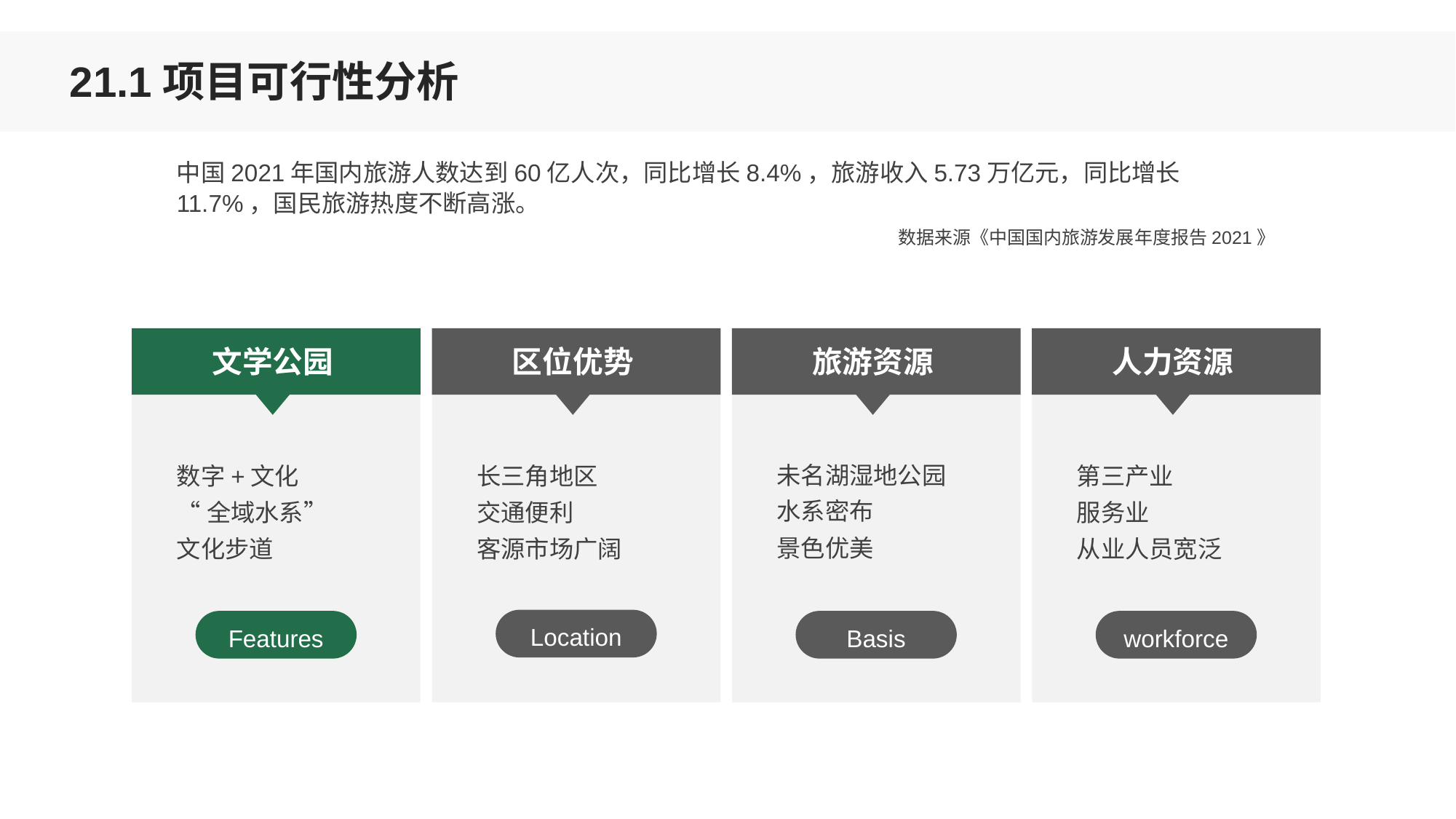

21.1项目可行性分析
中国2021年国内旅游人数达到60亿人次，同比增长8.4%，旅游收入5.73万亿元，同比增长11.7%，国民旅游热度不断高涨。
数据来源《中国国内旅游发展年度报告2021》

文学公园
区位优势
旅游资源
人力资源
未名湖湿地公园
水系密布
景色优美
数字+文化
“全域水系”
文化步道

长三角地区
交通便利
客源市场广阔
第三产业
服务业
从业人员宽泛
Location
Features
Basis
workforce